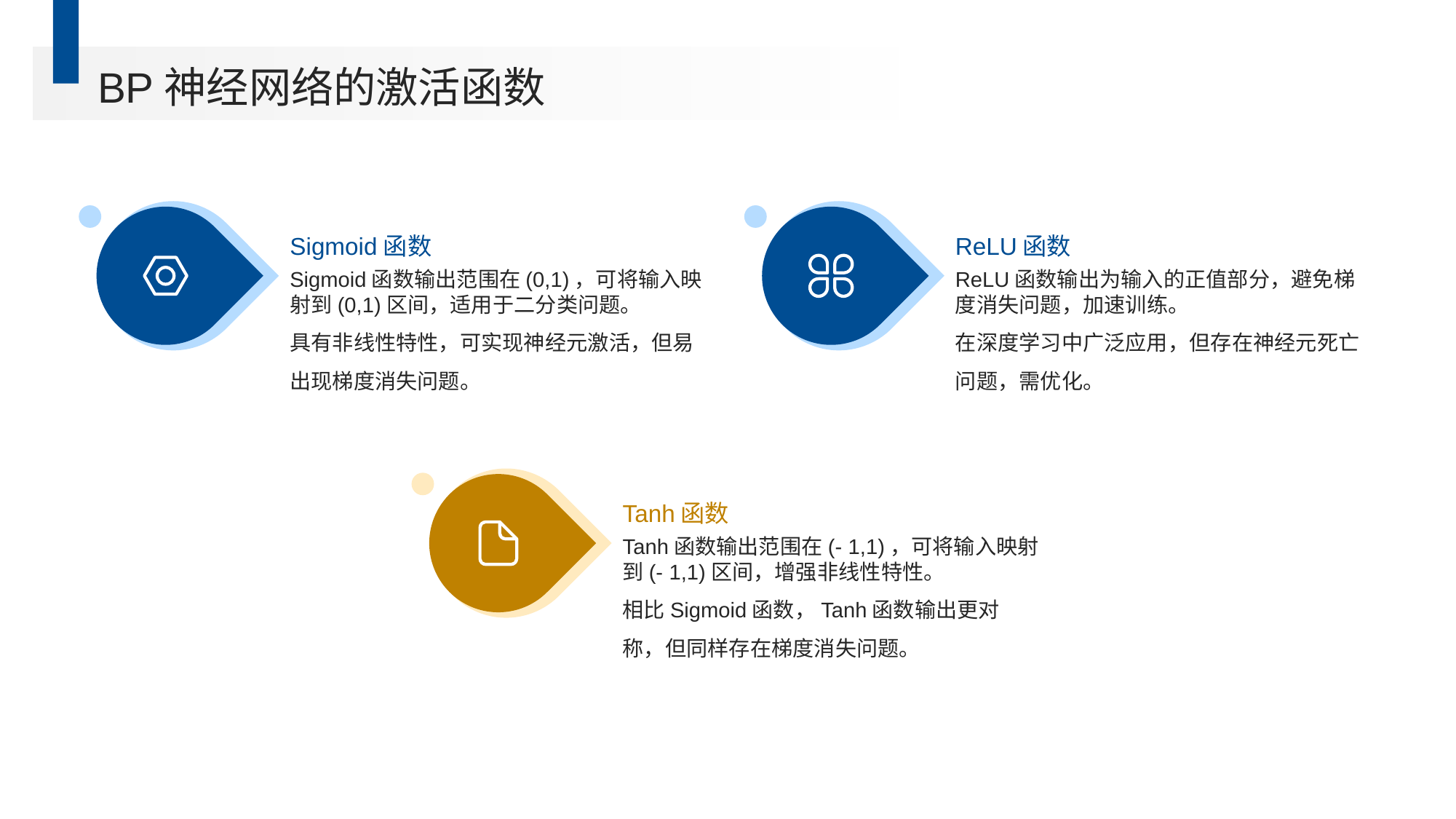

BP神经网络的激活函数
Sigmoid函数
ReLU函数

Sigmoid函数输出范围在(0,1)，可将输入映射到(0,1)区间，适用于二分类问题。
具有非线性特性，可实现神经元激活，但易出现梯度消失问题。
ReLU函数输出为输入的正值部分，避免梯度消失问题，加速训练。
在深度学习中广泛应用，但存在神经元死亡问题，需优化。
Tanh函数

Tanh函数输出范围在(- 1,1)，可将输入映射到(- 1,1)区间，增强非线性特性。
相比Sigmoid函数，Tanh函数输出更对称，但同样存在梯度消失问题。